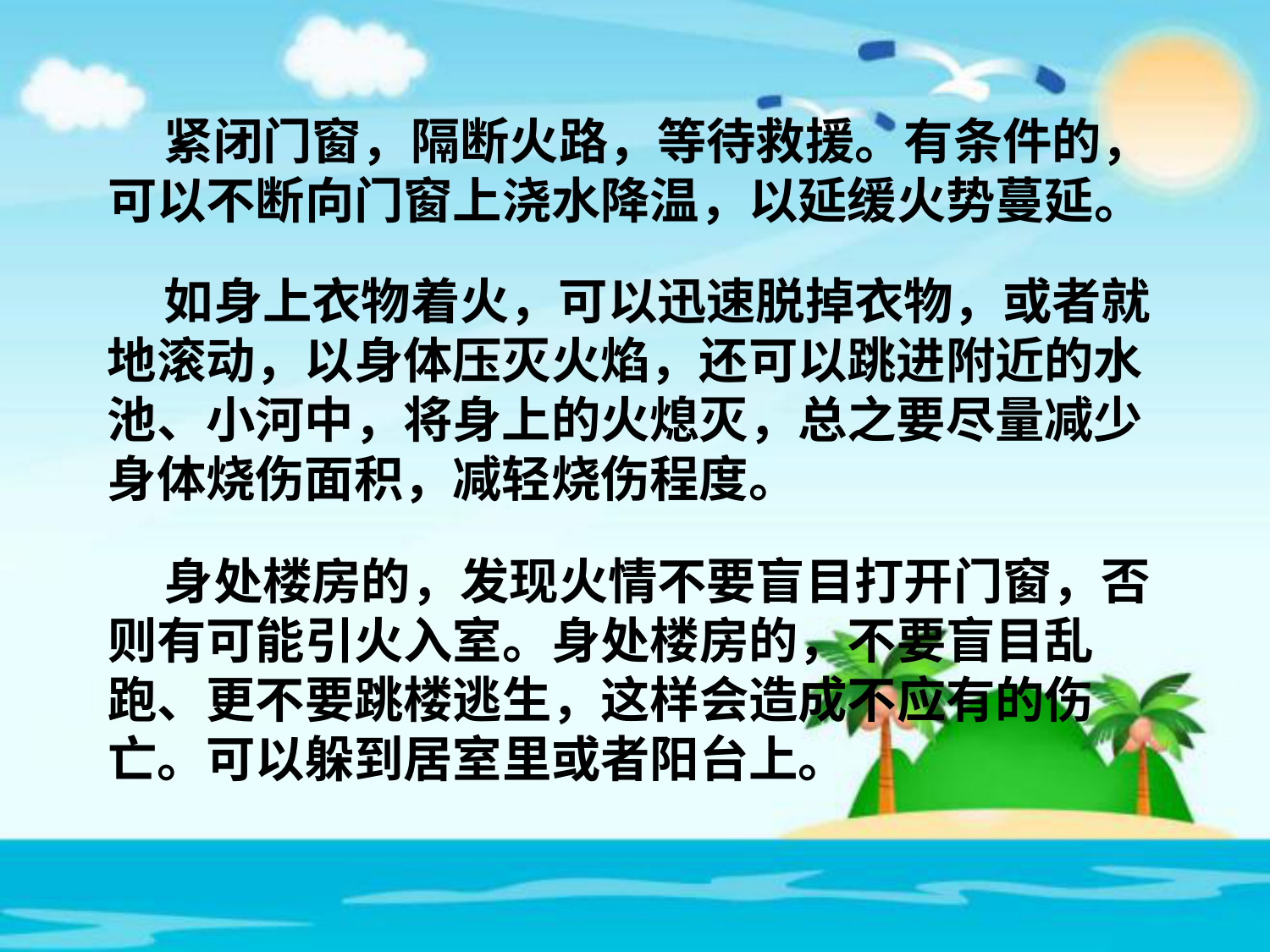

紧闭门窗，隔断火路，等待救援。有条件的，可以不断向门窗上浇水降温，以延缓火势蔓延。
    如身上衣物着火，可以迅速脱掉衣物，或者就地滚动，以身体压灭火焰，还可以跳进附近的水池、小河中，将身上的火熄灭，总之要尽量减少身体烧伤面积，减轻烧伤程度。
    身处楼房的，发现火情不要盲目打开门窗，否则有可能引火入室。身处楼房的，不要盲目乱跑、更不要跳楼逃生，这样会造成不应有的伤亡。可以躲到居室里或者阳台上。